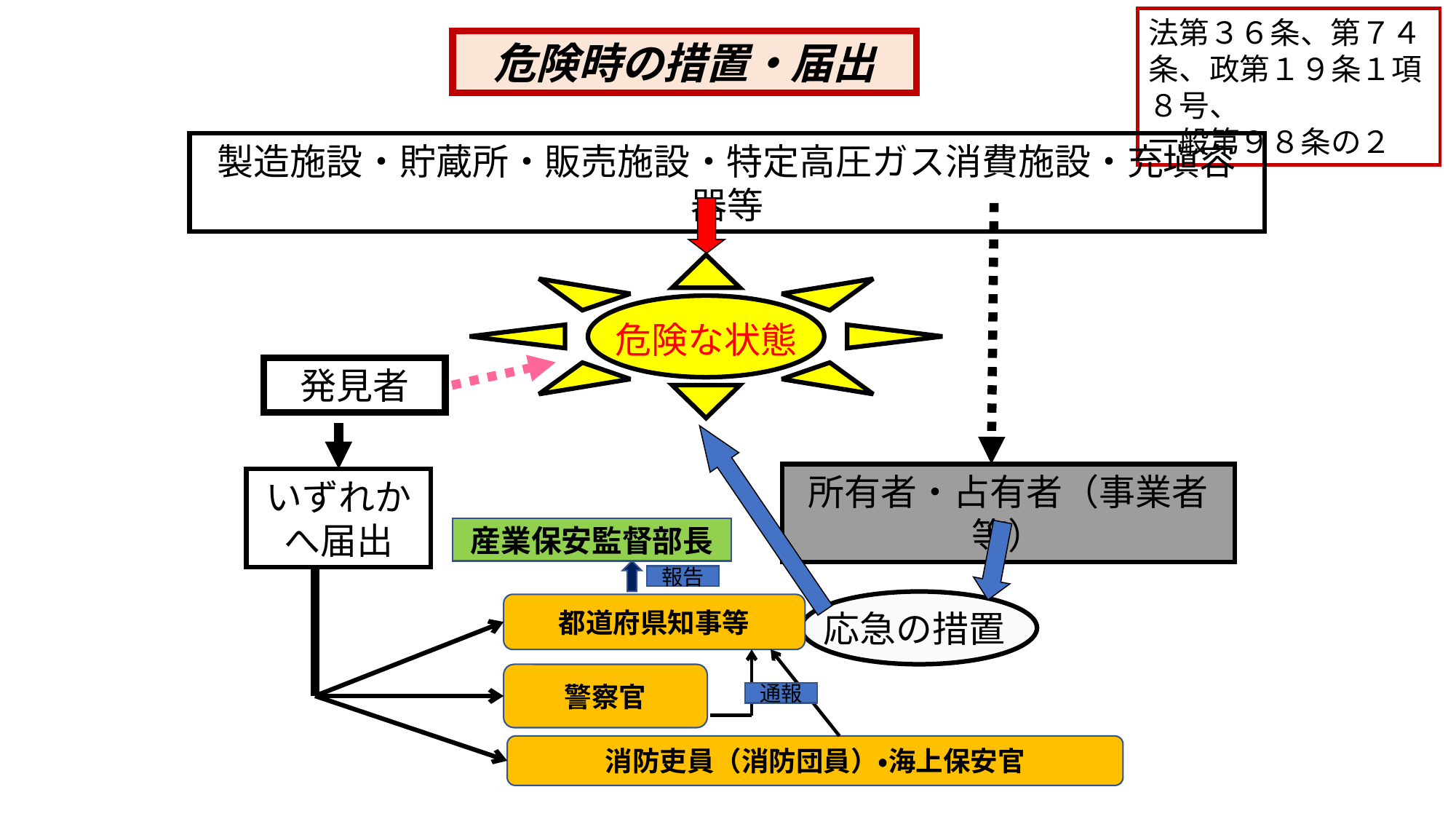

法第３６条、第７４条、政第１９条１項８号、
一般第９８条の２
危険時の措置・届出
製造施設・貯蔵所・販売施設・特定高圧ガス消費施設・充塡容器等

危険な状態
発見者

所有者・占有者（事業者等）
いずれかへ届出

産業保安監督部長

報告

都道府県知事等
応急の措置
警察官
通報
消防吏員（消防団員）・海上保安官